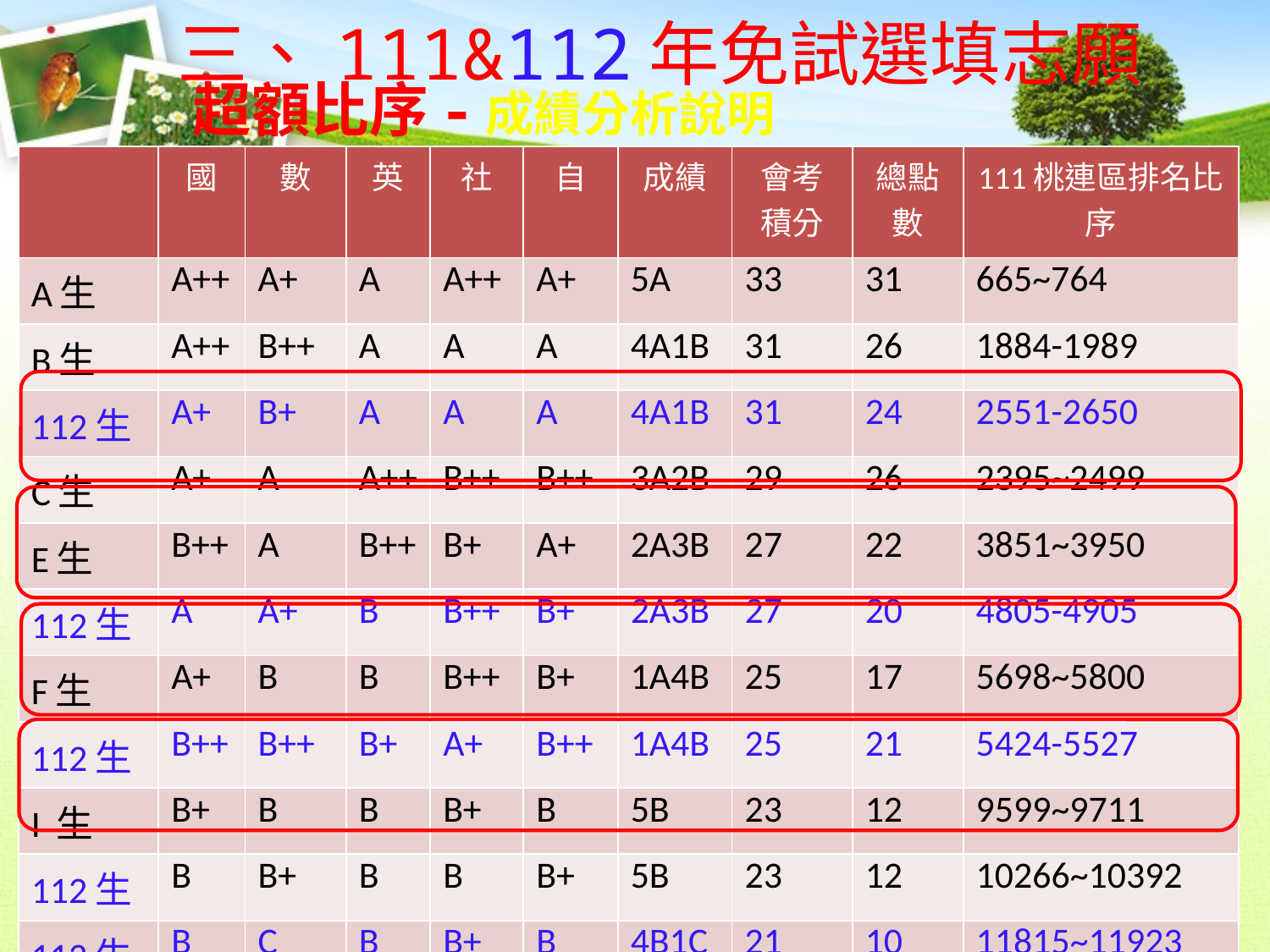

三、111&112年免試選填志願
# 超額比序-成績分析說明
|  | 國 | 數 | 英 | 社 | 自 | 成績 | 會考積分 | 總點數 | 111桃連區排名比序 |
| --- | --- | --- | --- | --- | --- | --- | --- | --- | --- |
| A生 | A++ | A+ | A | A++ | A+ | 5A | 33 | 31 | 665~764 |
| B生 | A++ | B++ | A | A | A | 4A1B | 31 | 26 | 1884-1989 |
| 112生 | A+ | B+ | A | A | A | 4A1B | 31 | 24 | 2551-2650 |
| C生 | A+ | A | A++ | B++ | B++ | 3A2B | 29 | 26 | 2395~2499 |
| E生 | B++ | A | B++ | B+ | A+ | 2A3B | 27 | 22 | 3851~3950 |
| 112生 | A | A+ | B | B++ | B+ | 2A3B | 27 | 20 | 4805-4905 |
| F生 | A+ | B | B | B++ | B+ | 1A4B | 25 | 17 | 5698~5800 |
| 112生 | B++ | B++ | B+ | A+ | B++ | 1A4B | 25 | 21 | 5424-5527 |
| I 生 | B+ | B | B | B+ | B | 5B | 23 | 12 | 9599~9711 |
| 112生 | B | B+ | B | B | B+ | 5B | 23 | 12 | 10266~10392 |
| 112生 | B | C | B | B+ | B | 4B1C | 21 | 10 | 11815~11923 |